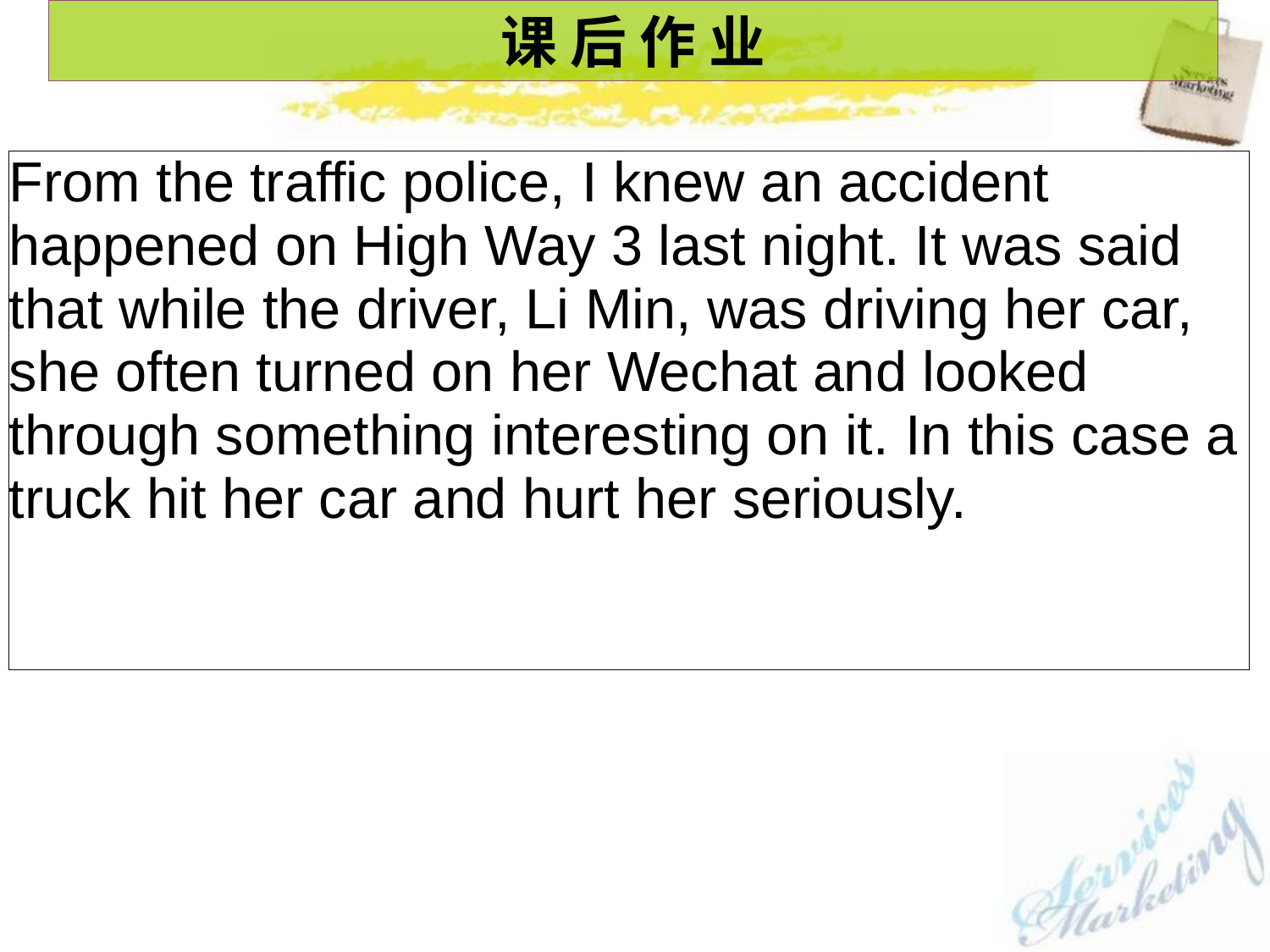

课 后 作 业
| From the traffic police, I knew an accident happened on High Way 3 last night. It was said that while the driver, Li Min, was driving her car, she often turned on her Wechat and looked through something interesting on it. In this case a truck hit her car and hurt her seriously. |
| --- |